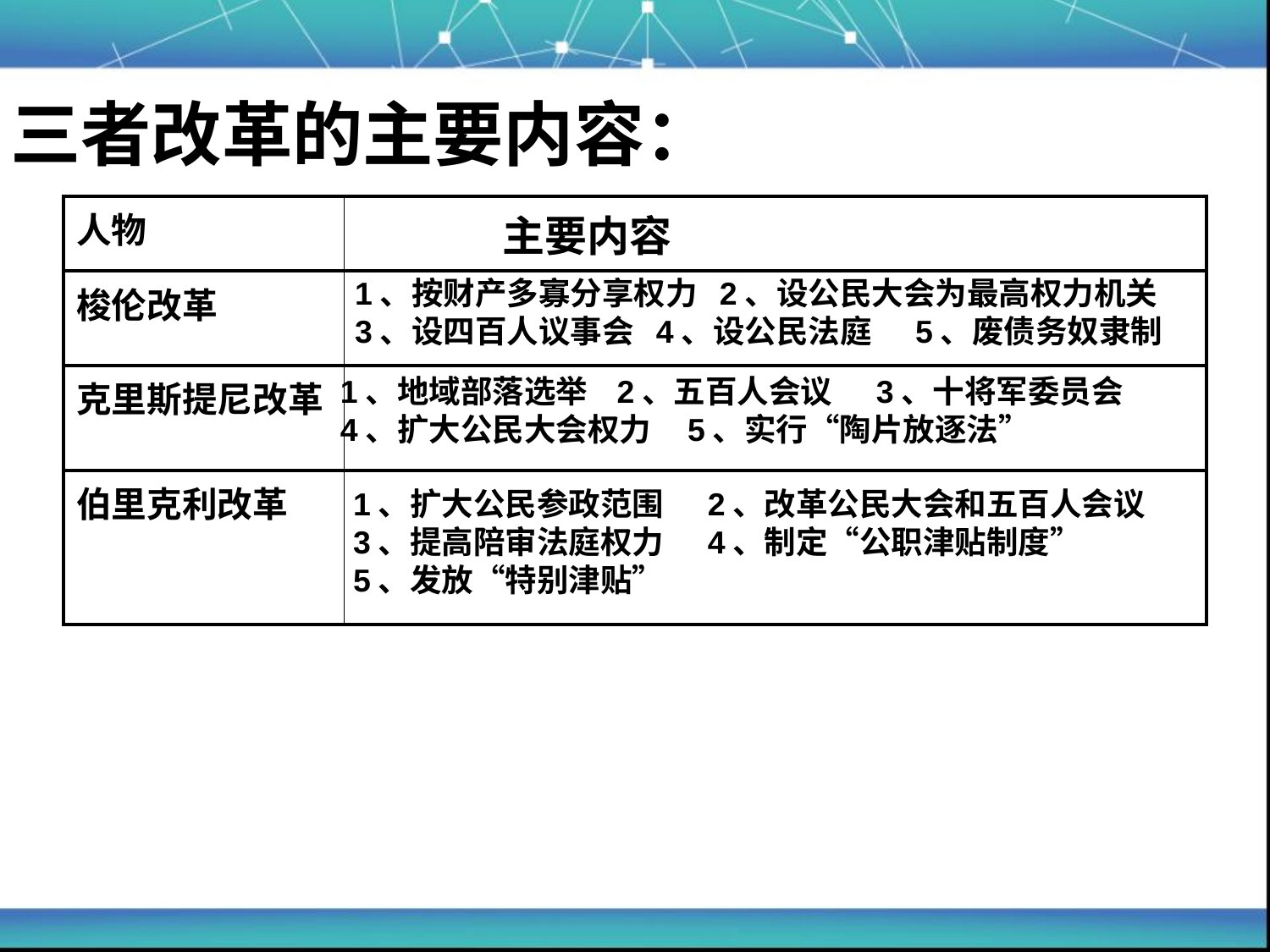

三者改革的主要内容：
| 人物 | 主要内容 |
| --- | --- |
| 梭伦改革 |  |
| 克里斯提尼改革 |  |
| 伯里克利改革 |  |
1、按财产多寡分享权力  2、设公民大会为最高权力机关
3、设四百人议事会  4、设公民法庭     5、废债务奴隶制
1、地域部落选举   2、五百人会议     3、十将军委员会
4、扩大公民大会权力    5、实行“陶片放逐法”
1、扩大公民参政范围     2、改革公民大会和五百人会议
3、提高陪审法庭权力     4、制定“公职津贴制度”
5、发放“特别津贴”